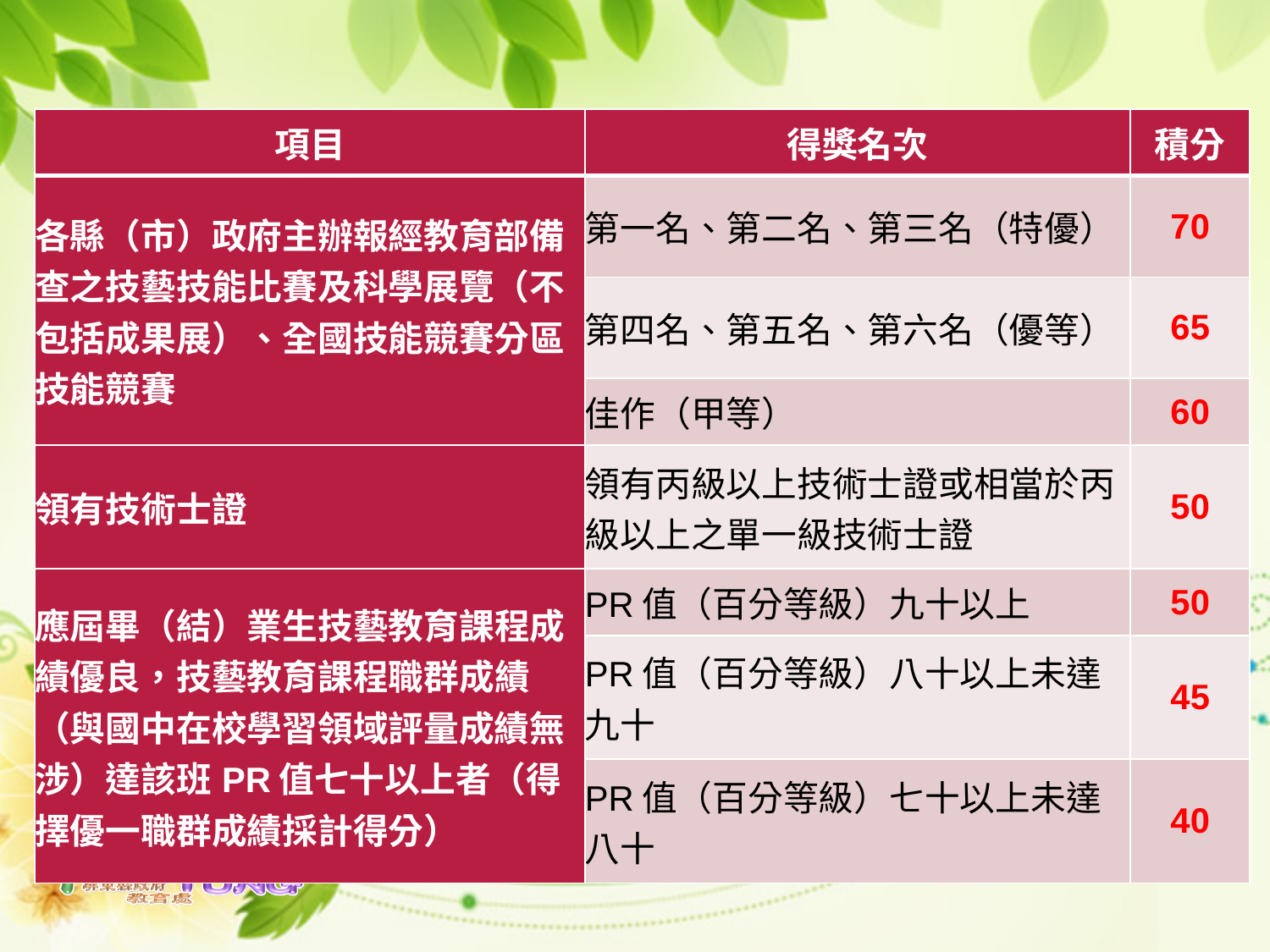

| 項目 | 得獎名次 | 積分 |
| --- | --- | --- |
| 各縣（市）政府主辦報經教育部備查之技藝技能比賽及科學展覽（不包括成果展）、全國技能競賽分區技能競賽 | 第一名、第二名、第三名（特優） | 70 |
|  | 第四名、第五名、第六名（優等） | 65 |
|  | 佳作（甲等） | 60 |
| 領有技術士證 | 領有丙級以上技術士證或相當於丙級以上之單一級技術士證 | 50 |
| 應屆畢（結）業生技藝教育課程成績優良，技藝教育課程職群成績（與國中在校學習領域評量成績無涉）達該班PR值七十以上者（得擇優一職群成績採計得分） | PR值（百分等級）九十以上 | 50 |
|  | PR值（百分等級）八十以上未達九十 | 45 |
|  | PR值（百分等級）七十以上未達八十 | 40 |
21